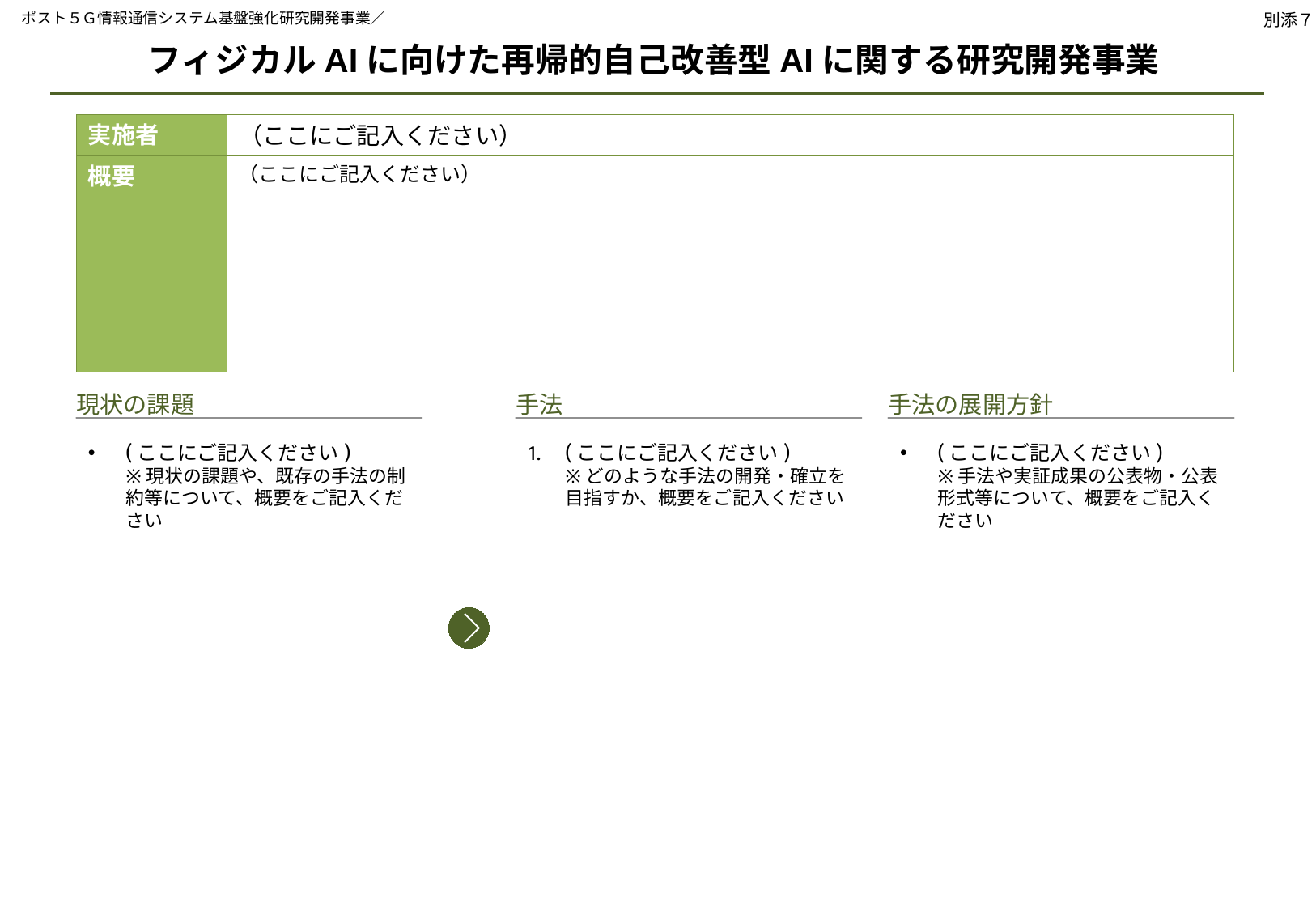

ポスト５Ｇ情報通信システム基盤強化研究開発事業／
別添７
フィジカルAIに向けた再帰的自己改善型AIに関する研究開発事業
実施者
（ここにご記入ください）
概要

（ここにご記入ください）
現状の課題
手法
手法の展開方針
(ここにご記入ください)
※現状の課題や、既存の手法の制約等について、概要をご記入ください

(ここにご記入ください)
※どのような手法の開発・確立を目指すか、概要をご記入ください
(ここにご記入ください)
※手法や実証成果の公表物・公表形式等について、概要をご記入ください